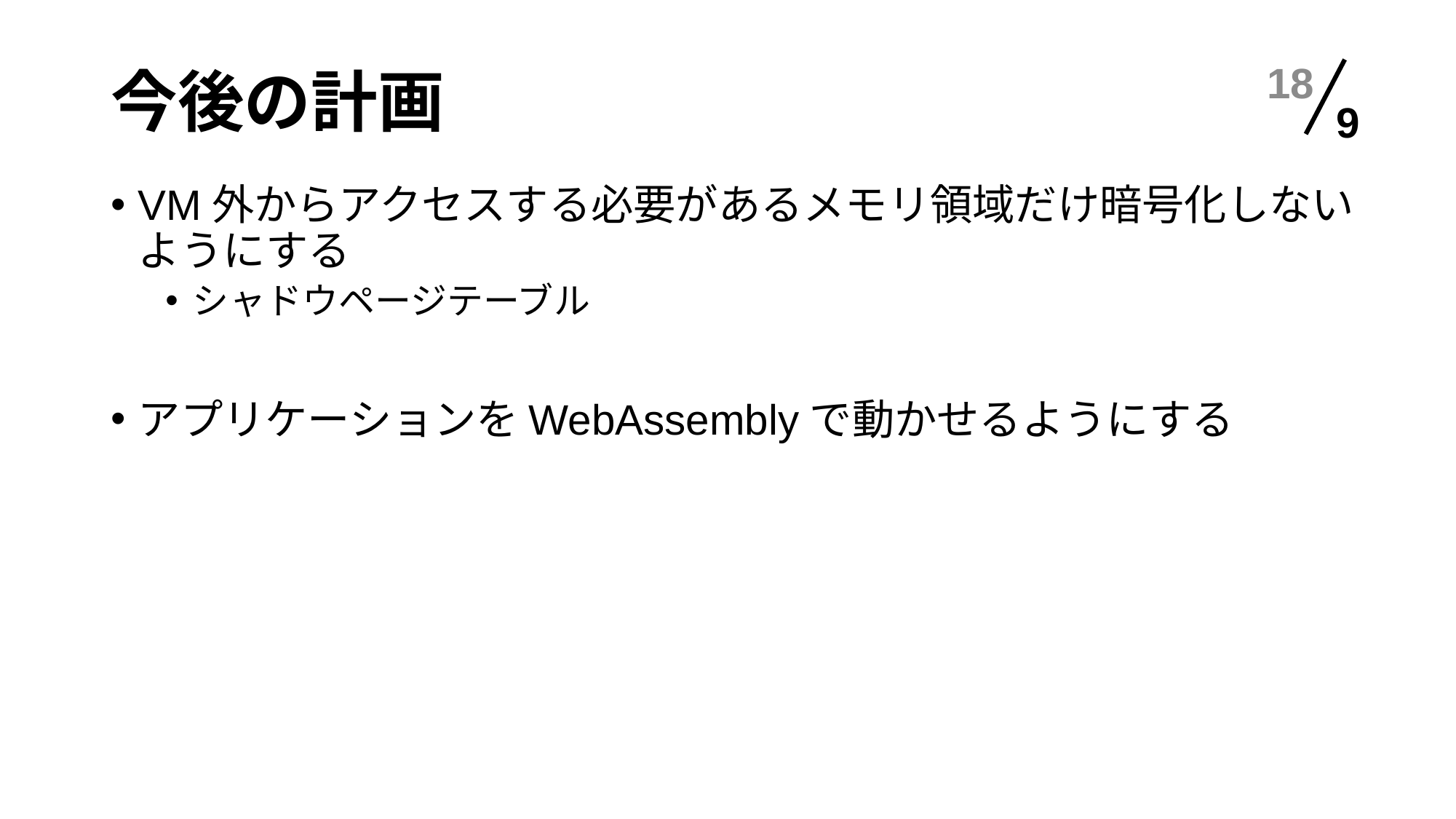

# 今後の計画
18
VM外からアクセスする必要があるメモリ領域だけ暗号化しないようにする
シャドウページテーブル

アプリケーションをWebAssemblyで動かせるようにする